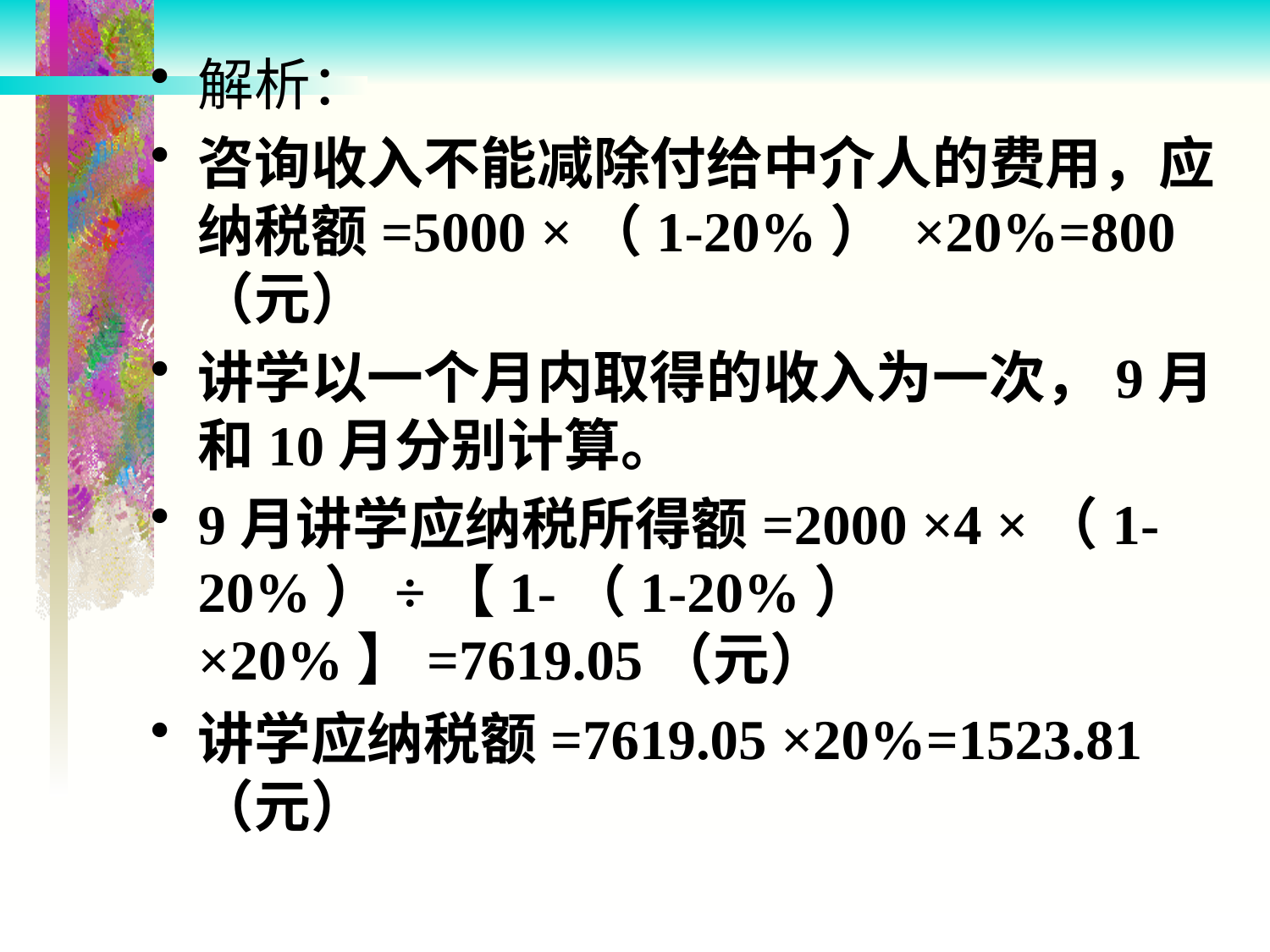

解析：
咨询收入不能减除付给中介人的费用，应纳税额=5000 ×（1-20%） ×20%=800（元）
讲学以一个月内取得的收入为一次，9月和10月分别计算。
9月讲学应纳税所得额=2000 ×4 ×（1-20%）÷【1-（1-20%） ×20%】=7619.05（元）
讲学应纳税额=7619.05 ×20%=1523.81（元）